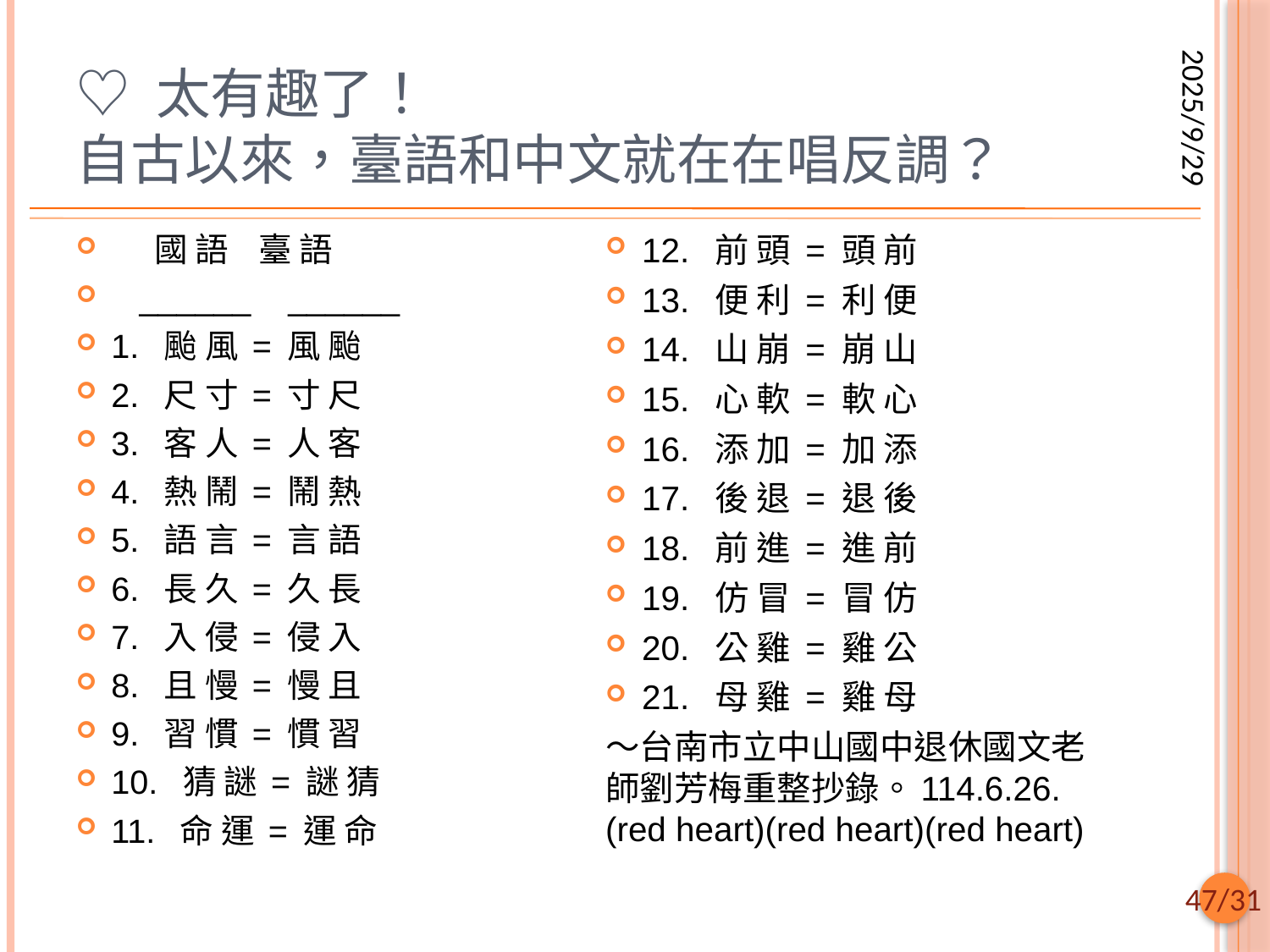

# ♡ 太有趣了！ 自古以來，臺語和中文就在在唱反調？
2025/9/29
     國 語    臺 語
   ______    ______
1.  颱 風 = 風 颱
2.  尺 寸 = 寸 尺
3.  客 人 = 人 客
4.  熱 鬧 = 鬧 熱
5.  語 言 = 言 語
6.  長 久 = 久 長
7.  入 侵 = 侵 入
8.  且 慢 = 慢 且
9.  習 慣 = 慣 習
10.  猜 謎 = 謎 猜
11.  命 運 = 運 命
12.  前 頭 = 頭 前
13.  便 利 = 利 便
14.  山 崩 = 崩 山
15.  心 軟 = 軟 心
16.  添 加 = 加 添
17.  後 退 = 退 後
18.  前 進 = 進 前
19.  仿 冒 = 冒 仿
20.  公 雞 = 雞 公
21.  母 雞 = 雞 母
～台南市立中山國中退休國文老師劉芳梅重整抄錄。114.6.26.(red heart)(red heart)(red heart)